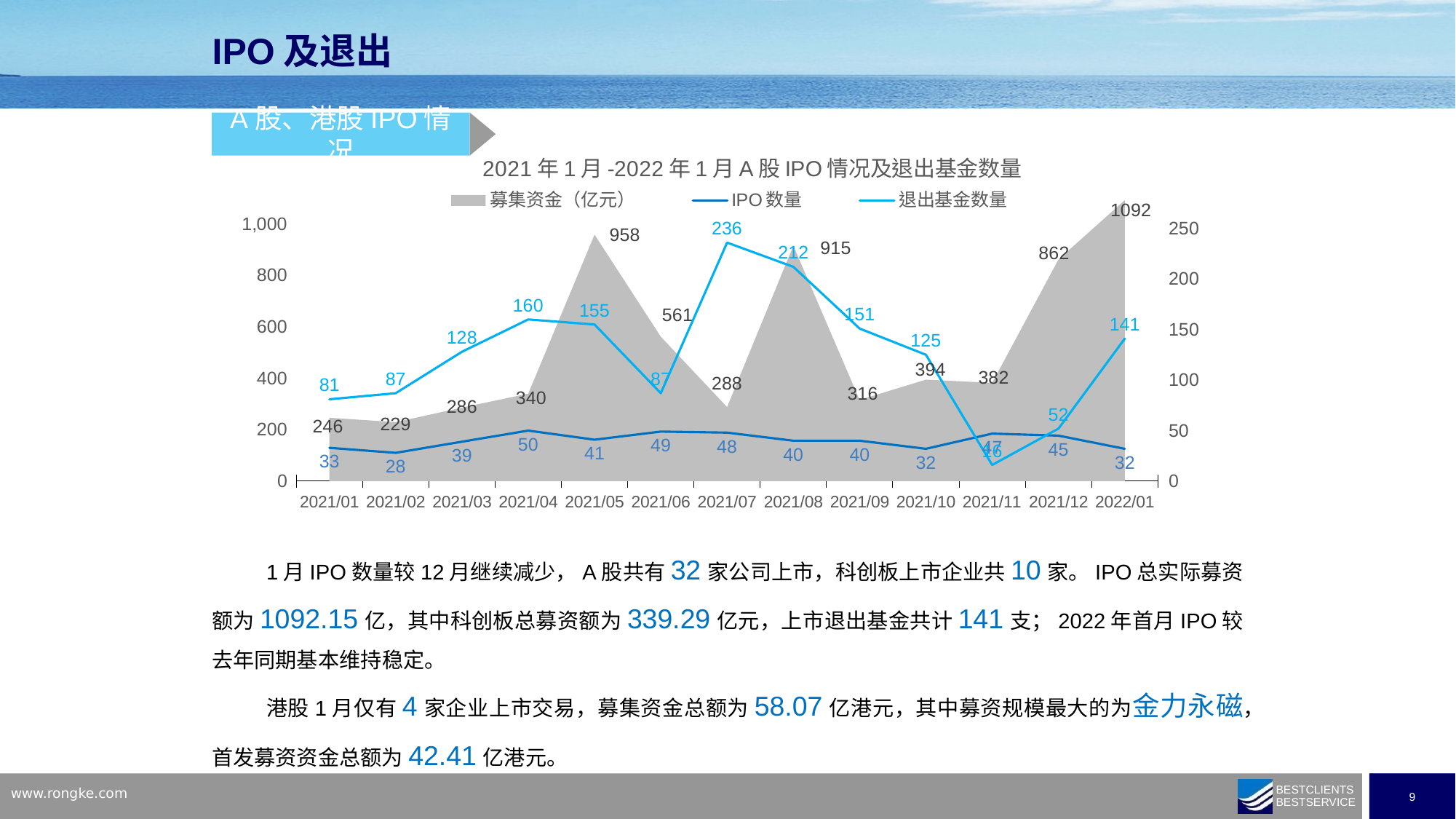

IPO及退出
A股、港股IPO情况

### Chart: 2021年1月-2022年1月A股IPO情况及退出基金数量

| Category | 募集资金（亿元） | IPO数量 | 退出基金数量 |
|---|---|---|---|
| 44227 | 246.38 | 33.0 | 81.0 |
| 44255 | 229.23 | 28.0 | 87.0 |
| 44256 | 285.68 | 39.0 | 128.0 |
| 44308 | 340.0 | 50.0 | 160.0 |
| 44344 | 958.0 | 41.0 | 155.0 |
| 44348 | 561.45 | 49.0 | 87.0 |
| 44408 | 287.82 | 48.0 | 236.0 |
| 44439 | 914.9564000000004 | 40.0 | 212.0 |
| 44440 | 315.5 | 40.0 | 151.0 |
| 44500 | 394.4662 | 32.0 | 125.0 |
| 44530 | 381.78 | 47.0 | 16.0 |
| 44561 | 861.7 | 45.0 | 52.0 |
| 44592 | 1092.1475 | 32.0 | 141.0 |
1月IPO数量较12月继续减少，A股共有32家公司上市，科创板上市企业共10家。IPO总实际募资额为1092.15亿，其中科创板总募资额为339.29亿元，上市退出基金共计141支；2022年首月IPO较去年同期基本维持稳定。
港股1月仅有4家企业上市交易，募集资金总额为58.07亿港元，其中募资规模最大的为金力永磁，首发募资资金总额为42.41亿港元。